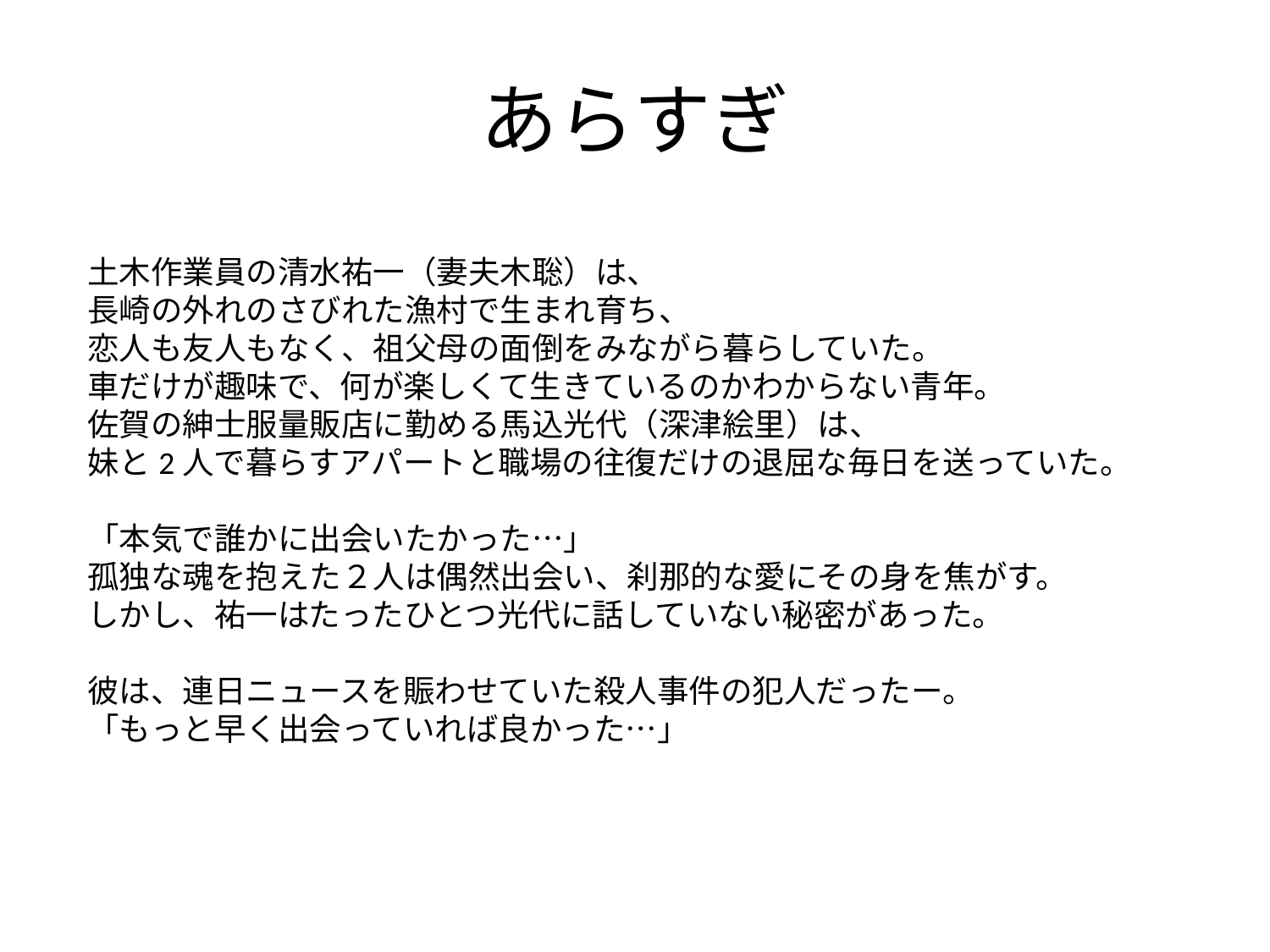

# あらすぎ
土木作業員の清水祐一（妻夫木聡）は、
長崎の外れのさびれた漁村で生まれ育ち、
恋人も友人もなく、祖父母の面倒をみながら暮らしていた。
車だけが趣味で、何が楽しくて生きているのかわからない青年。
佐賀の紳士服量販店に勤める馬込光代（深津絵里）は、
妹と2人で暮らすアパートと職場の往復だけの退屈な毎日を送っていた。

「本気で誰かに出会いたかった…」
孤独な魂を抱えた２人は偶然出会い、刹那的な愛にその身を焦がす。
しかし、祐一はたったひとつ光代に話していない秘密があった。

彼は、連日ニュースを賑わせていた殺人事件の犯人だったー。
「もっと早く出会っていれば良かった…」